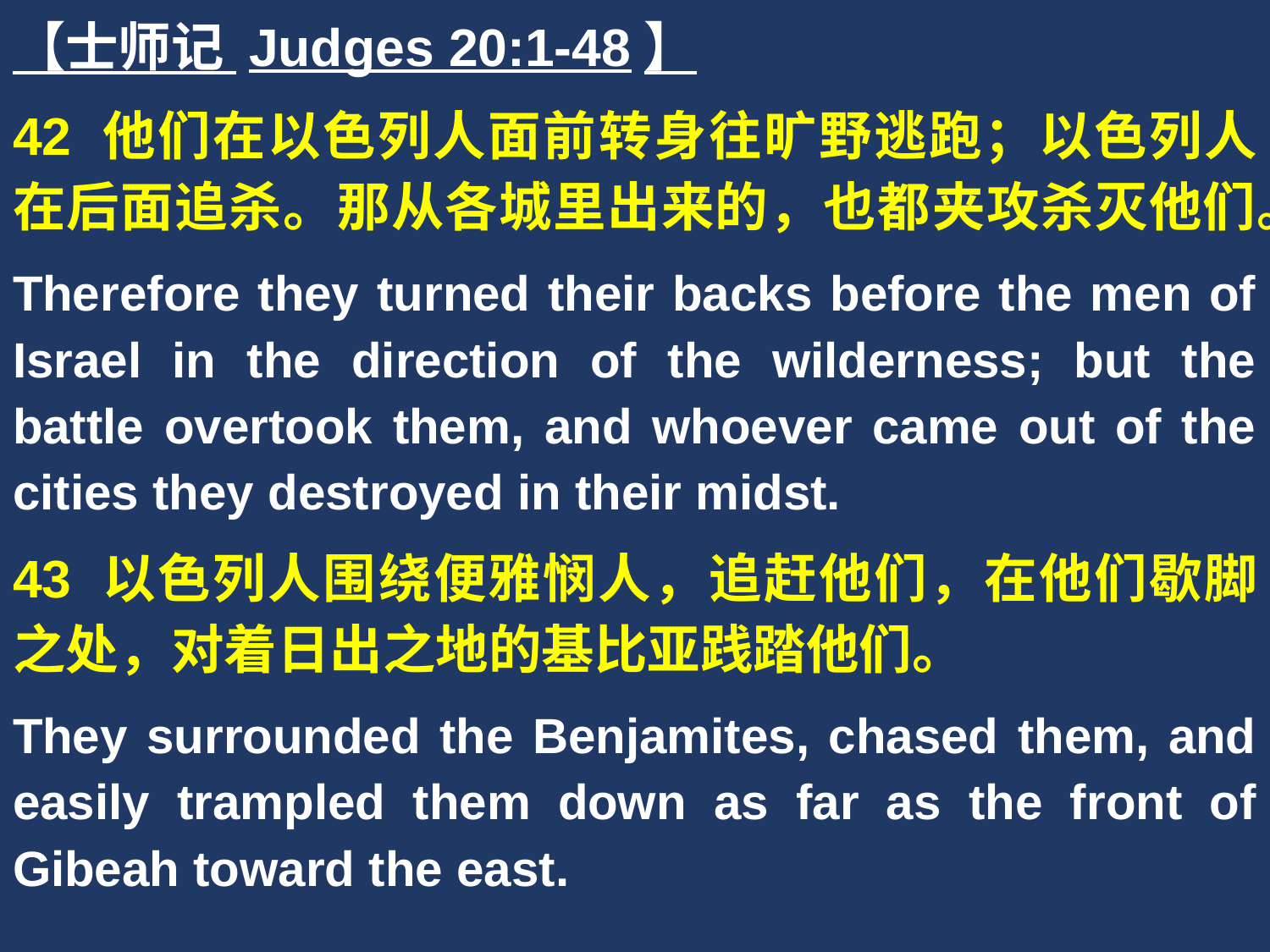

【士师记 Judges 20:1-48】
42 他们在以色列人面前转身往旷野逃跑；以色列人在后面追杀。那从各城里出来的，也都夹攻杀灭他们。
Therefore they turned their backs before the men of Israel in the direction of the wilderness; but the battle overtook them, and whoever came out of the cities they destroyed in their midst.
43 以色列人围绕便雅悯人，追赶他们，在他们歇脚之处，对着日出之地的基比亚践踏他们。
They surrounded the Benjamites, chased them, and easily trampled them down as far as the front of Gibeah toward the east.